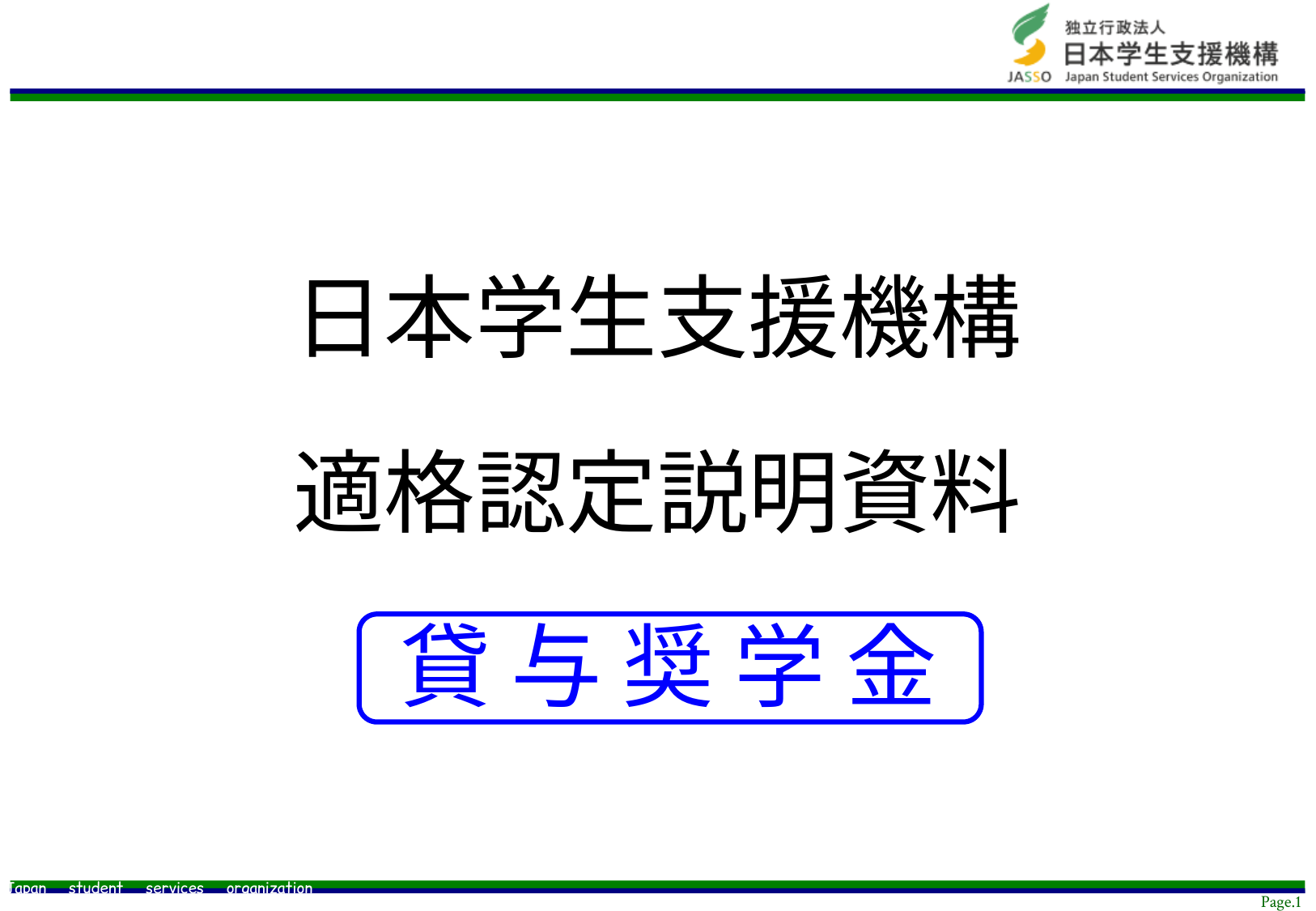

日本学生支援機構

適格認定説明資料

 貸 与 奨 学 金